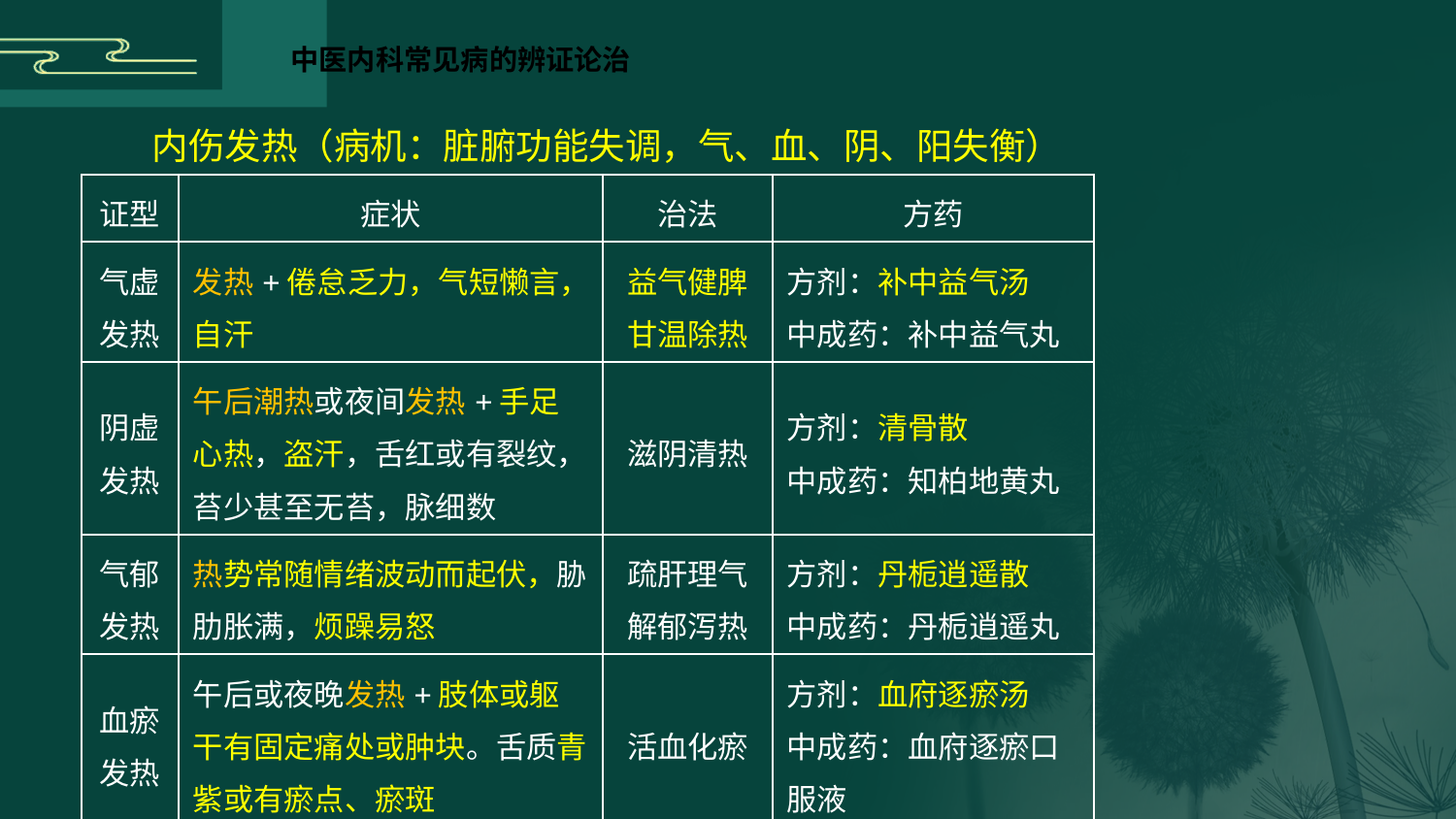

内伤发热（病机：脏腑功能失调，气、血、阴、阳失衡）
| 证型 | 症状 | 治法 | 方药 |
| --- | --- | --- | --- |
| 气虚 发热 | 发热+倦怠乏力，气短懒言，自汗 | 益气健脾 甘温除热 | 方剂：补中益气汤 中成药：补中益气丸 |
| 阴虚 发热 | 午后潮热或夜间发热+手足心热，盗汗，舌红或有裂纹，苔少甚至无苔，脉细数 | 滋阴清热 | 方剂：清骨散 中成药：知柏地黄丸 |
| 气郁 发热 | 热势常随情绪波动而起伏，胁肋胀满，烦躁易怒 | 疏肝理气 解郁泻热 | 方剂：丹栀逍遥散 中成药：丹栀逍遥丸 |
| 血瘀 发热 | 午后或夜晚发热+肢体或躯干有固定痛处或肿块。舌质青紫或有瘀点、瘀斑 | 活血化瘀 | 方剂：血府逐瘀汤 中成药：血府逐瘀口服液 |